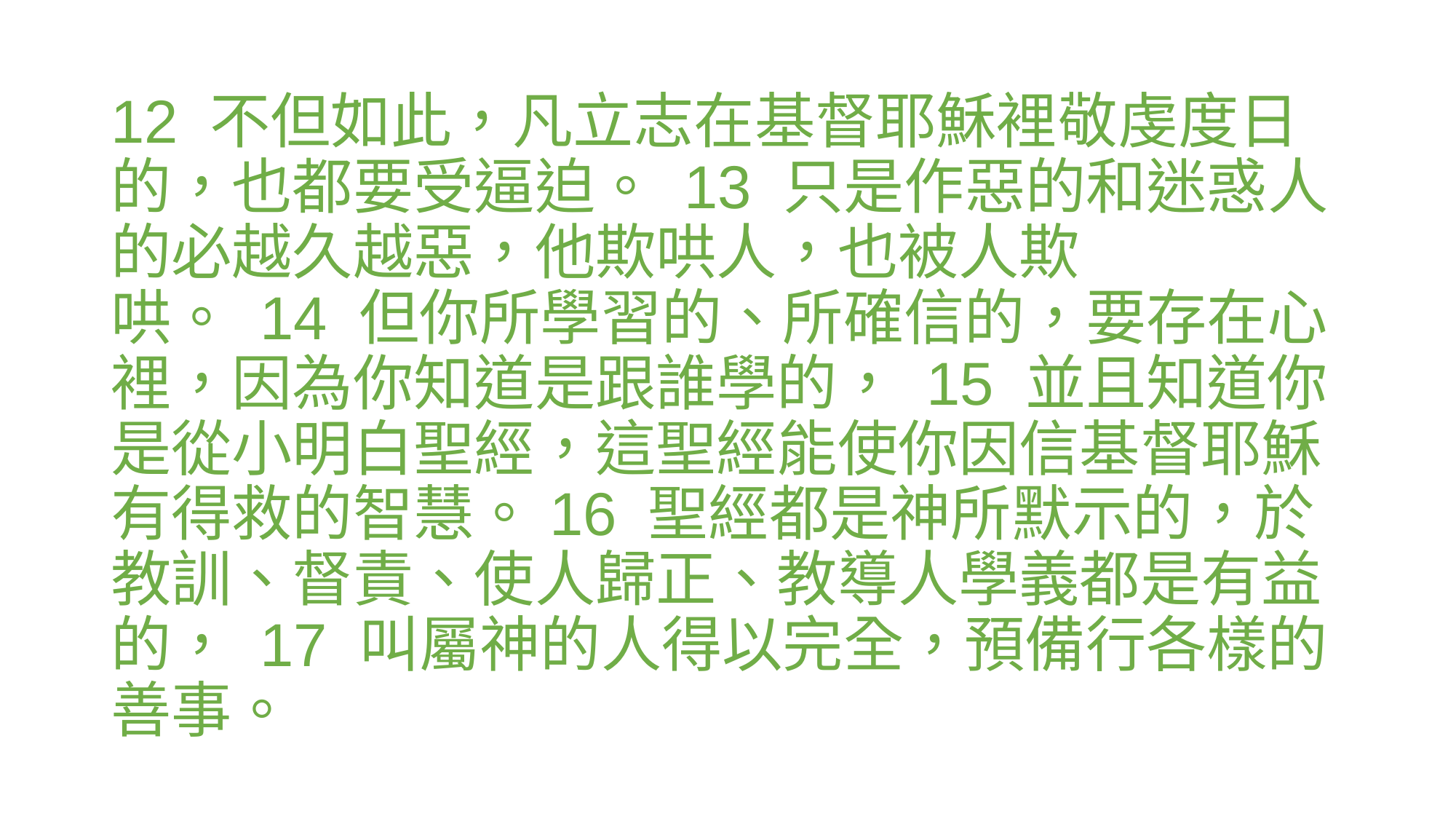

12 不但如此，凡立志在基督耶穌裡敬虔度日的，也都要受逼迫。 13 只是作惡的和迷惑人的必越久越惡，他欺哄人，也被人欺哄。 14 但你所學習的、所確信的，要存在心裡，因為你知道是跟誰學的， 15 並且知道你是從小明白聖經，這聖經能使你因信基督耶穌有得救的智慧。16 聖經都是神所默示的，於教訓、督責、使人歸正、教導人學義都是有益的， 17 叫屬神的人得以完全，預備行各樣的善事。